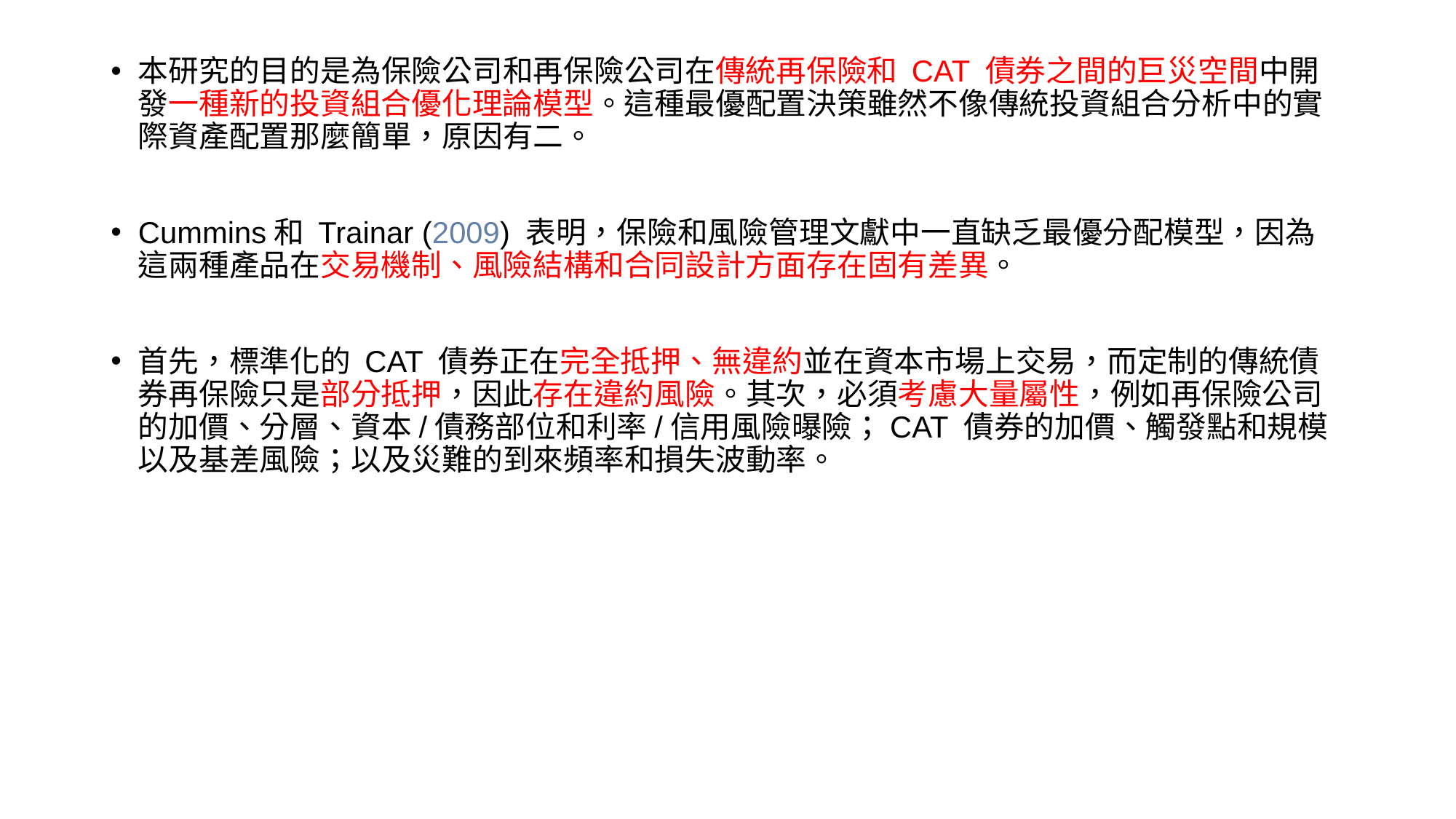

本研究的目的是為保險公司和再保險公司在傳統再保險和 CAT 債券之間的巨災空間中開發一種新的投資組合優化理論模型。這種最優配置決策雖然不像傳統投資組合分析中的實際資產配置那麼簡單，原因有二。

Cummins和 Trainar (2009) 表明，保險和風險管理文獻中一直缺乏最優分配模型，因為這兩種產品在交易機制、風險結構和合同設計方面存在固有差異。

首先，標準化的 CAT 債券正在完全抵押、無違約並在資本市場上交易，而定制的傳統債券再保險只是部分抵押，因此存在違約風險。其次，必須考慮大量屬性，例如再保險公司的加價、分層、資本/債務部位和利率/信用風險曝險；CAT 債券的加價、觸發點和規模以及基差風險；以及災難的到來頻率和損失波動率。